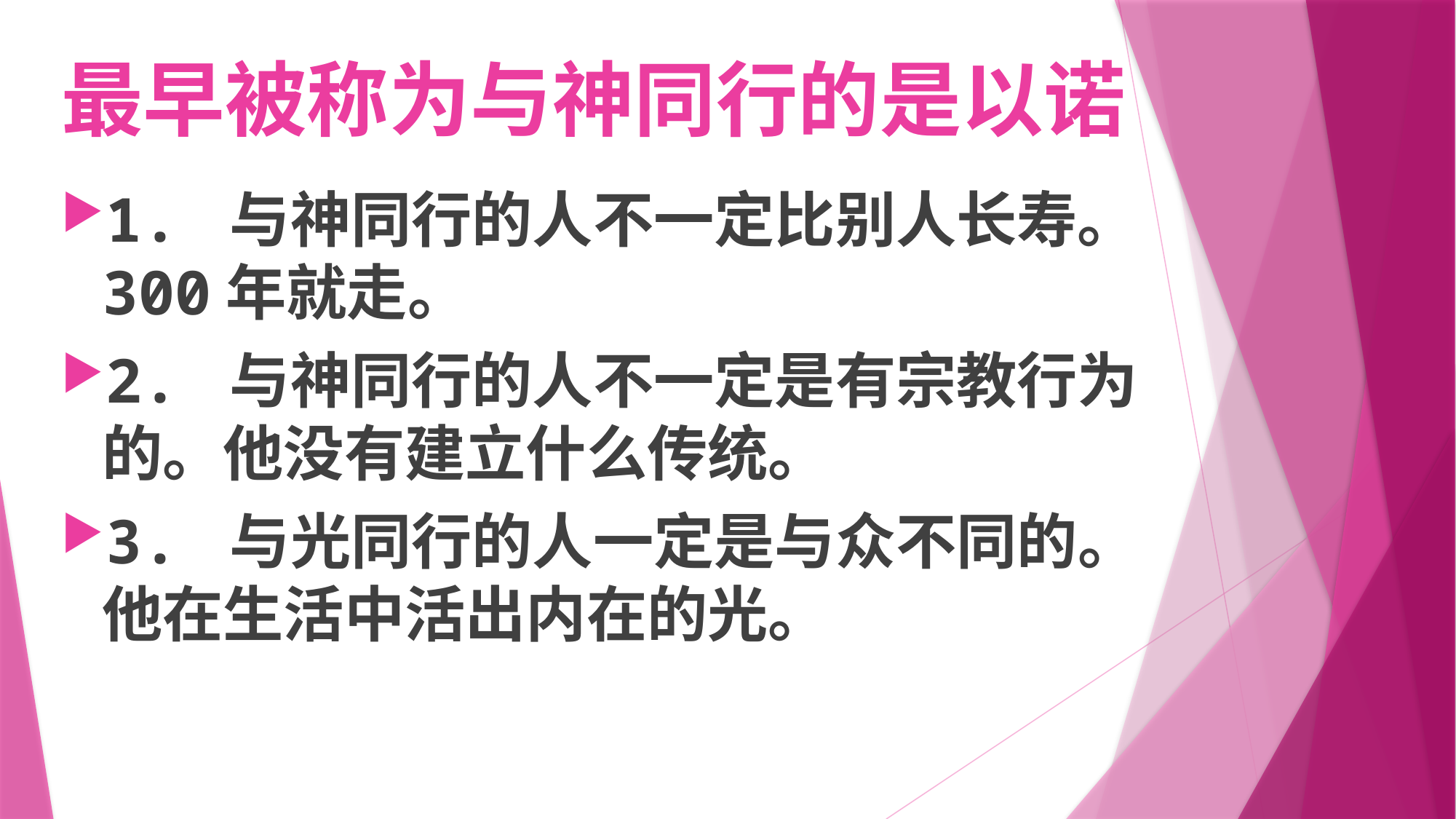

# 最早被称为与神同行的是以诺
1. 与神同行的人不一定比别人长寿。300年就走。
2. 与神同行的人不一定是有宗教行为的。他没有建立什么传统。
3. 与光同行的人一定是与众不同的。他在生活中活出内在的光。